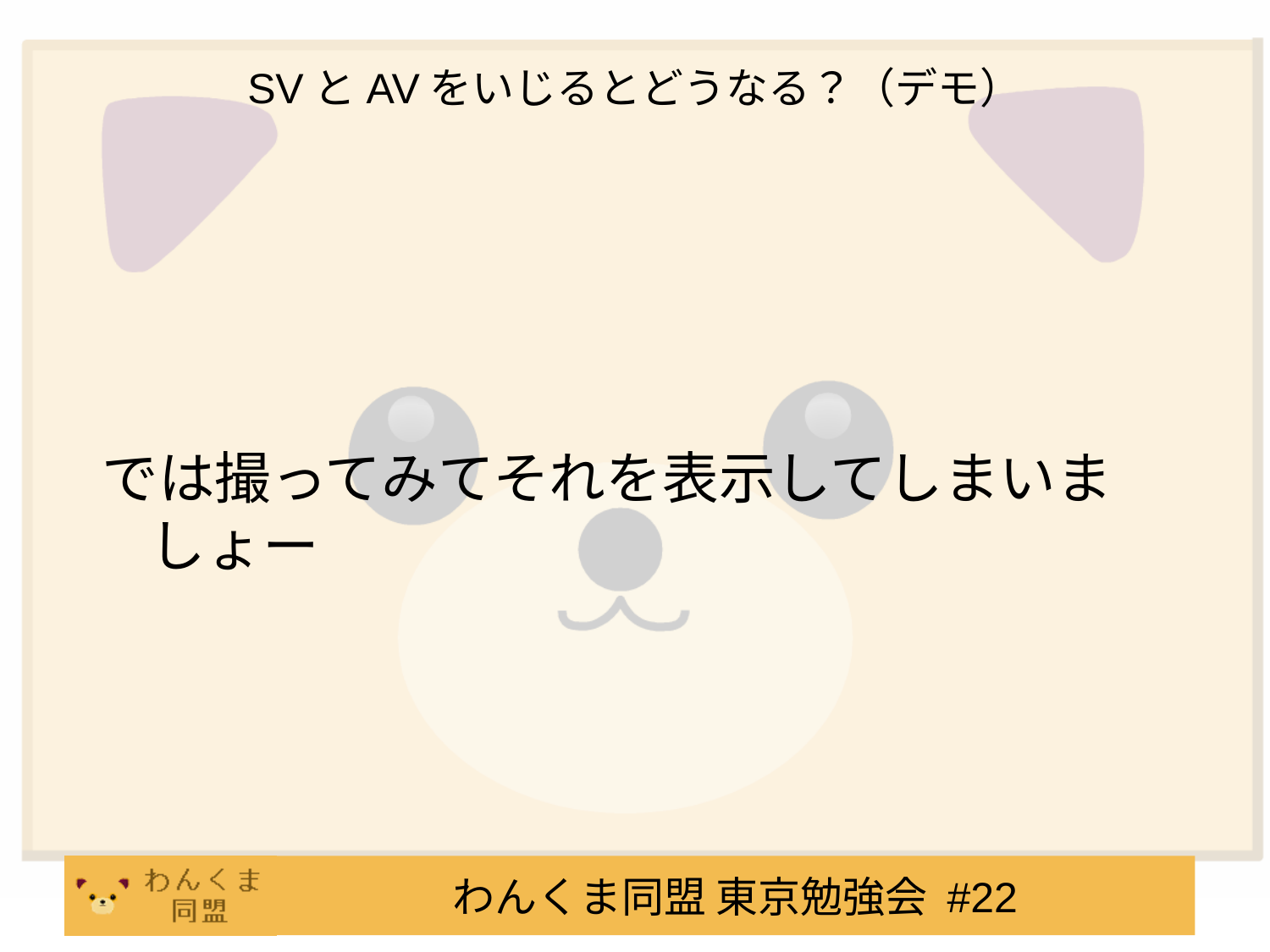

# SVとAVをいじるとどうなる？（デモ）
では撮ってみてそれを表示してしまいましょー